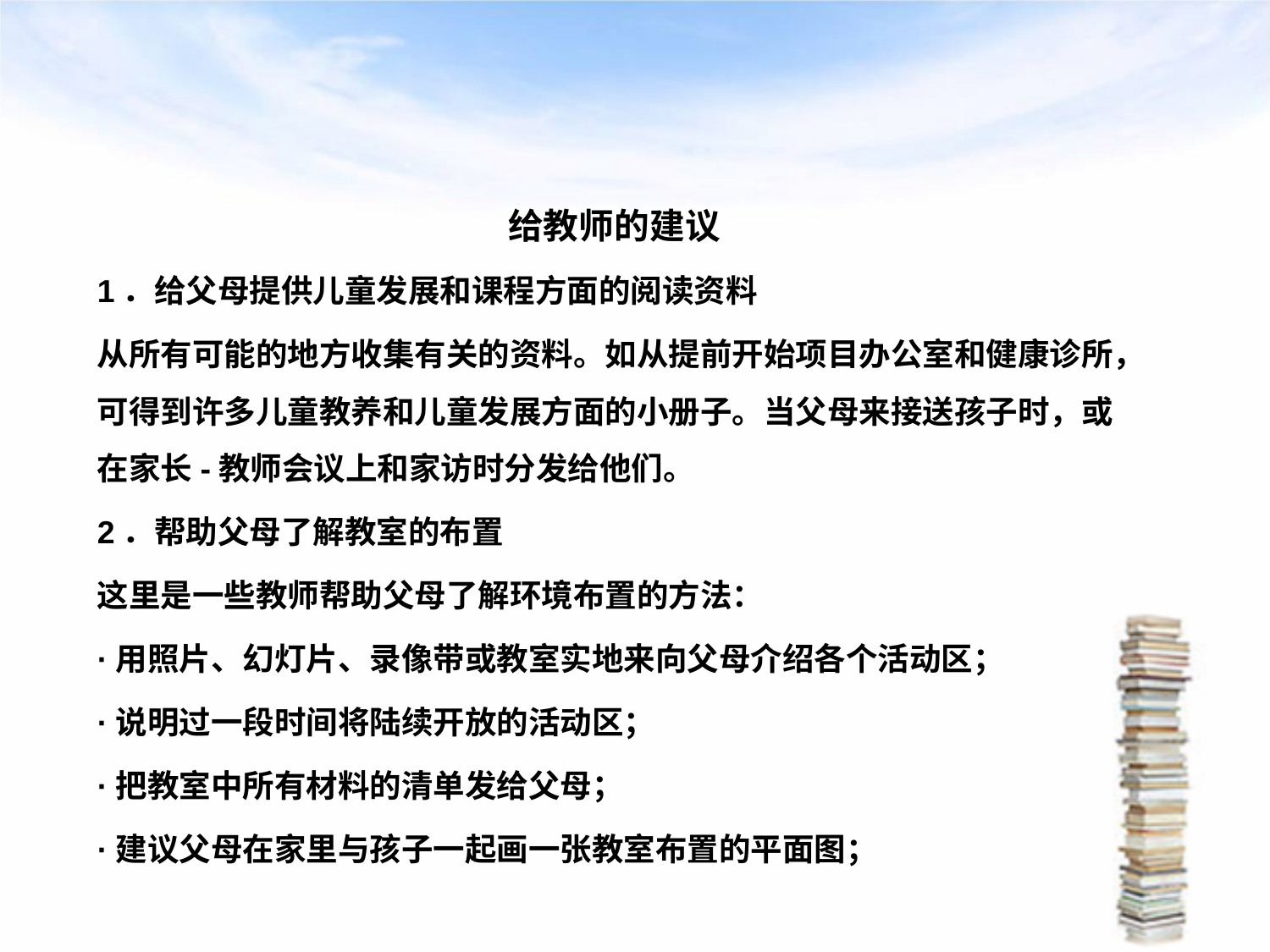

给教师的建议
1．给父母提供儿童发展和课程方面的阅读资料
从所有可能的地方收集有关的资料。如从提前开始项目办公室和健康诊所，可得到许多儿童教养和儿童发展方面的小册子。当父母来接送孩子时，或在家长-教师会议上和家访时分发给他们。
2．帮助父母了解教室的布置
这里是一些教师帮助父母了解环境布置的方法：
·用照片、幻灯片、录像带或教室实地来向父母介绍各个活动区；
·说明过一段时间将陆续开放的活动区；
·把教室中所有材料的清单发给父母；
·建议父母在家里与孩子一起画一张教室布置的平面图；